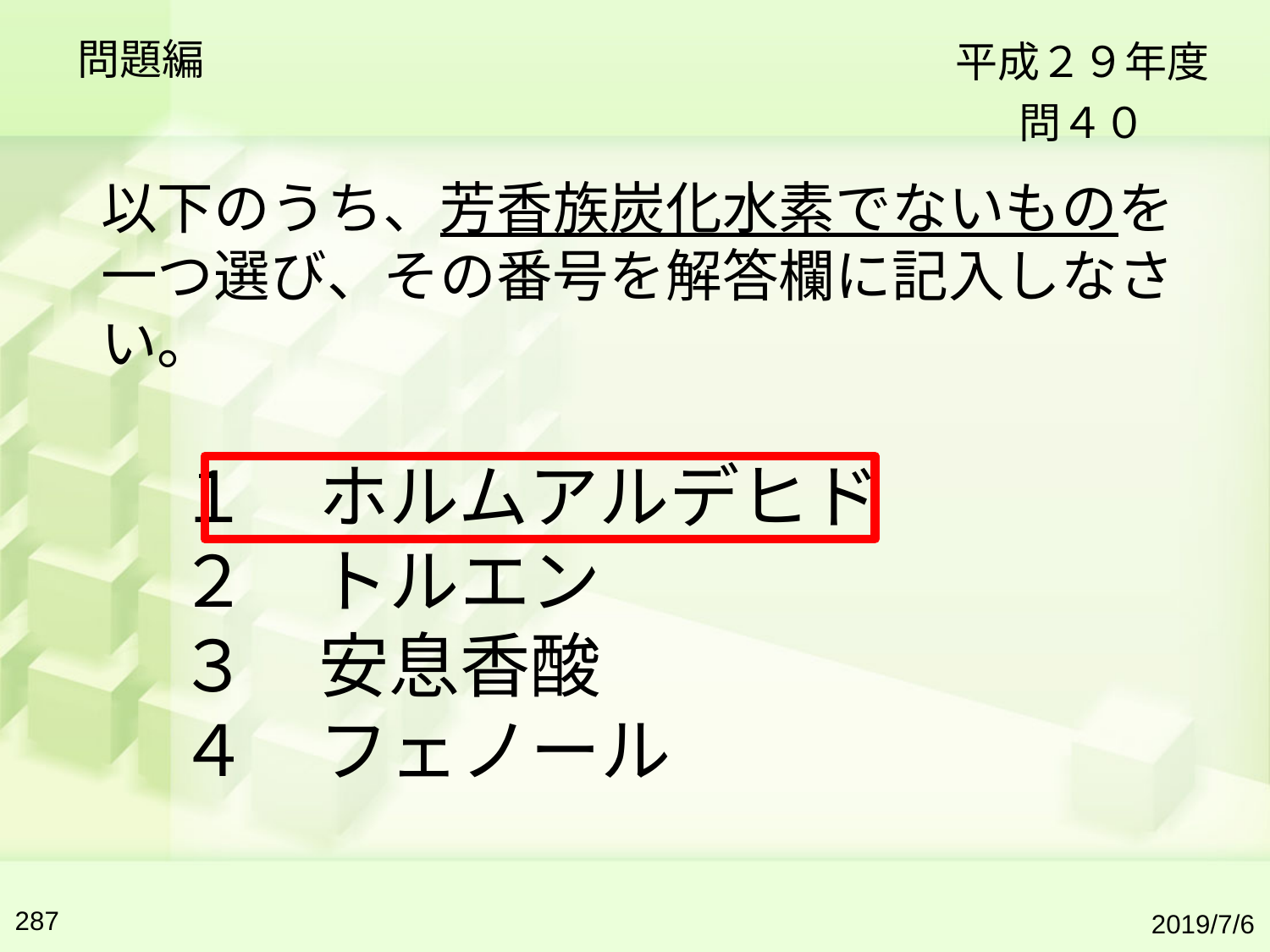

問題編
平成２９年度
問４０
以下のうち、芳香族炭化水素でないものを一つ選び、その番号を解答欄に記入しなさい。
１　ホルムアルデヒド
２　トルエン
３　安息香酸
４　フェノール

287
2019/7/6